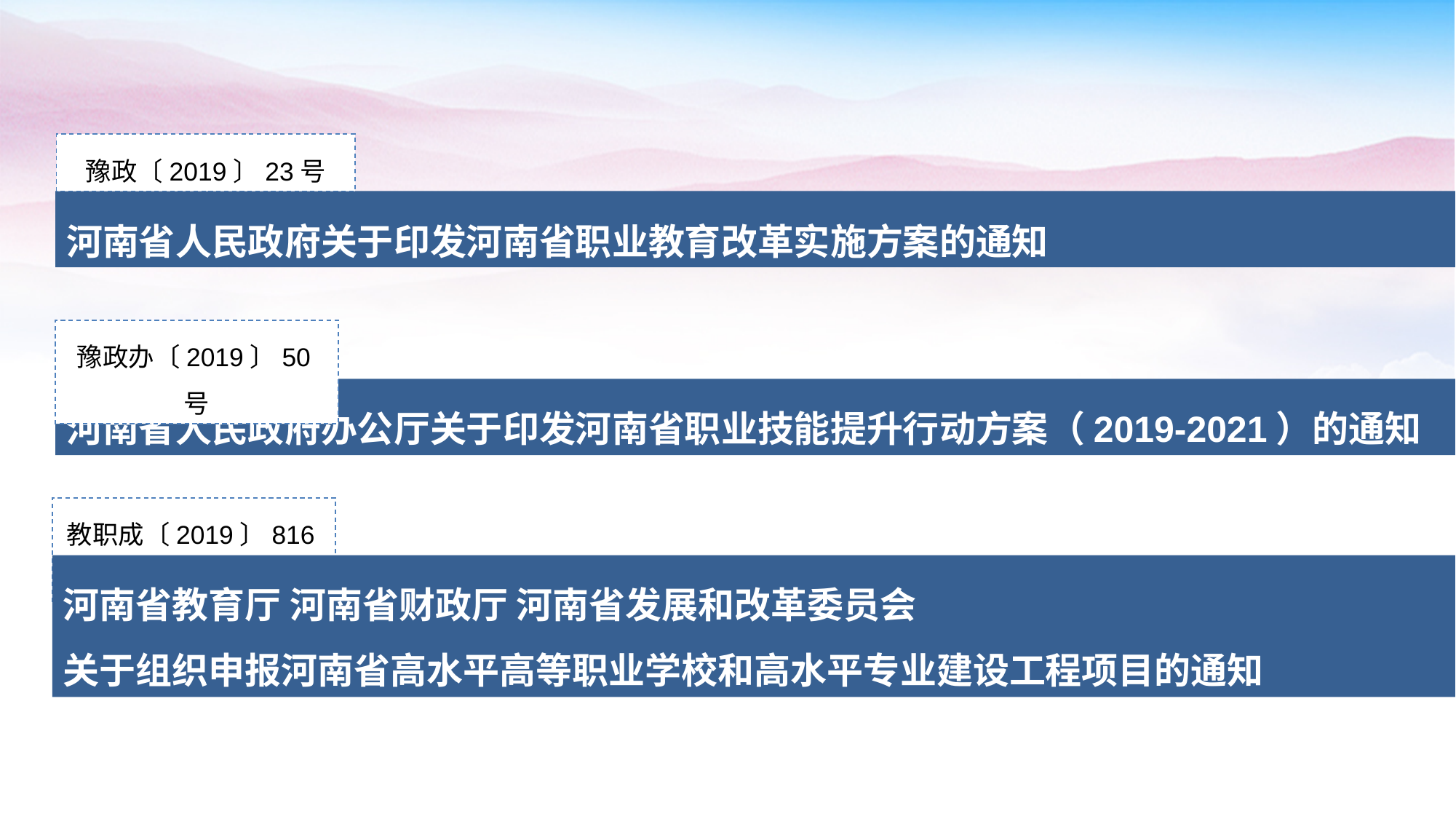

豫政〔2019〕23号
河南省人民政府关于印发河南省职业教育改革实施方案的通知
豫政办〔2019〕50号
河南省人民政府办公厅关于印发河南省职业技能提升行动方案（2019-2021）的通知
教职成〔2019〕816号
河南省教育厅 河南省财政厅 河南省发展和改革委员会
关于组织申报河南省高水平高等职业学校和高水平专业建设工程项目的通知